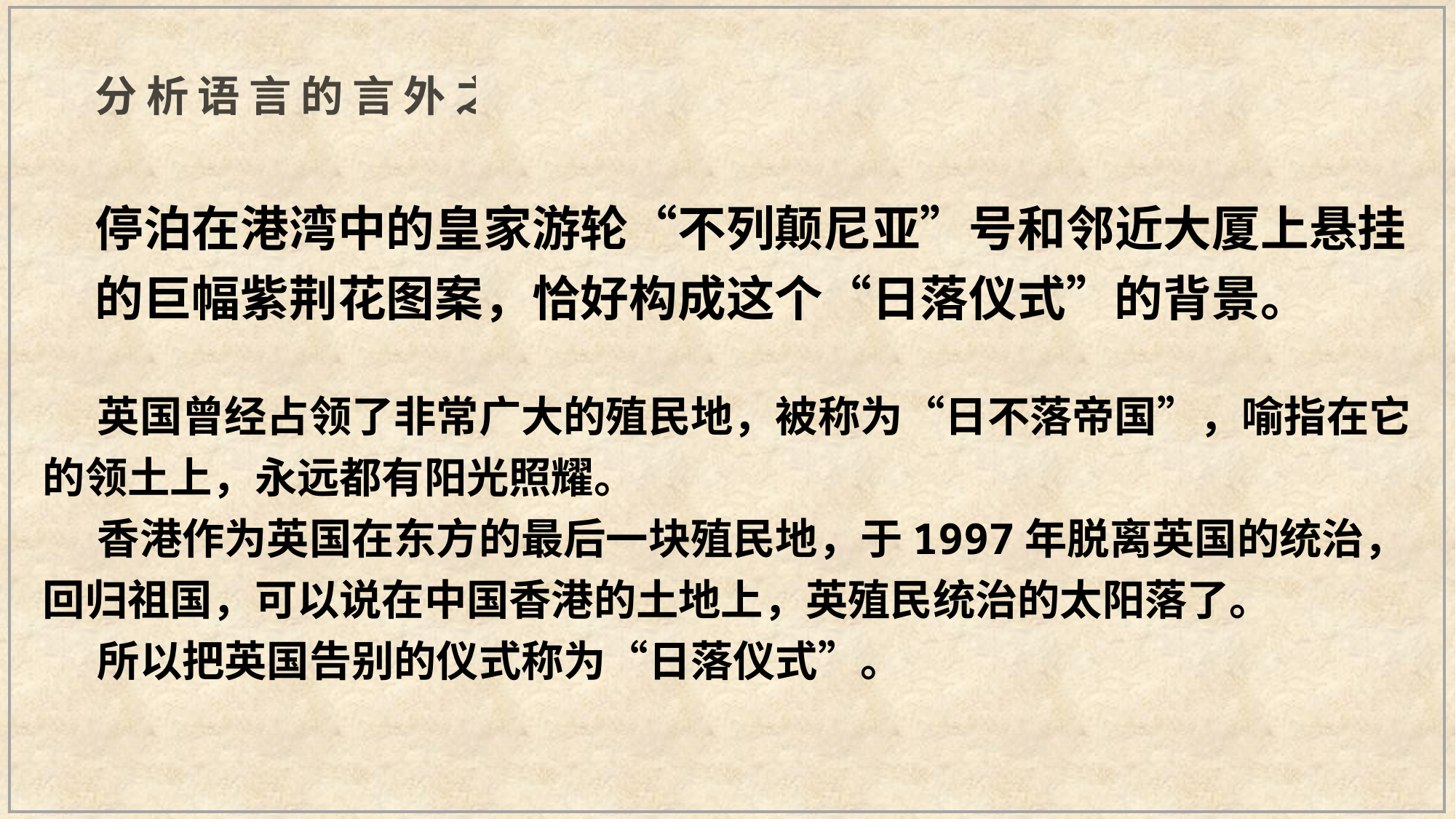

分析语言的言外之意
停泊在港湾中的皇家游轮“不列颠尼亚”号和邻近大厦上悬挂的巨幅紫荆花图案，恰好构成这个“日落仪式”的背景。
英国曾经占领了非常广大的殖民地，被称为“日不落帝国”，喻指在它的领土上，永远都有阳光照耀。
香港作为英国在东方的最后一块殖民地，于1997年脱离英国的统治，回归祖国，可以说在中国香港的土地上，英殖民统治的太阳落了。
所以把英国告别的仪式称为“日落仪式”。